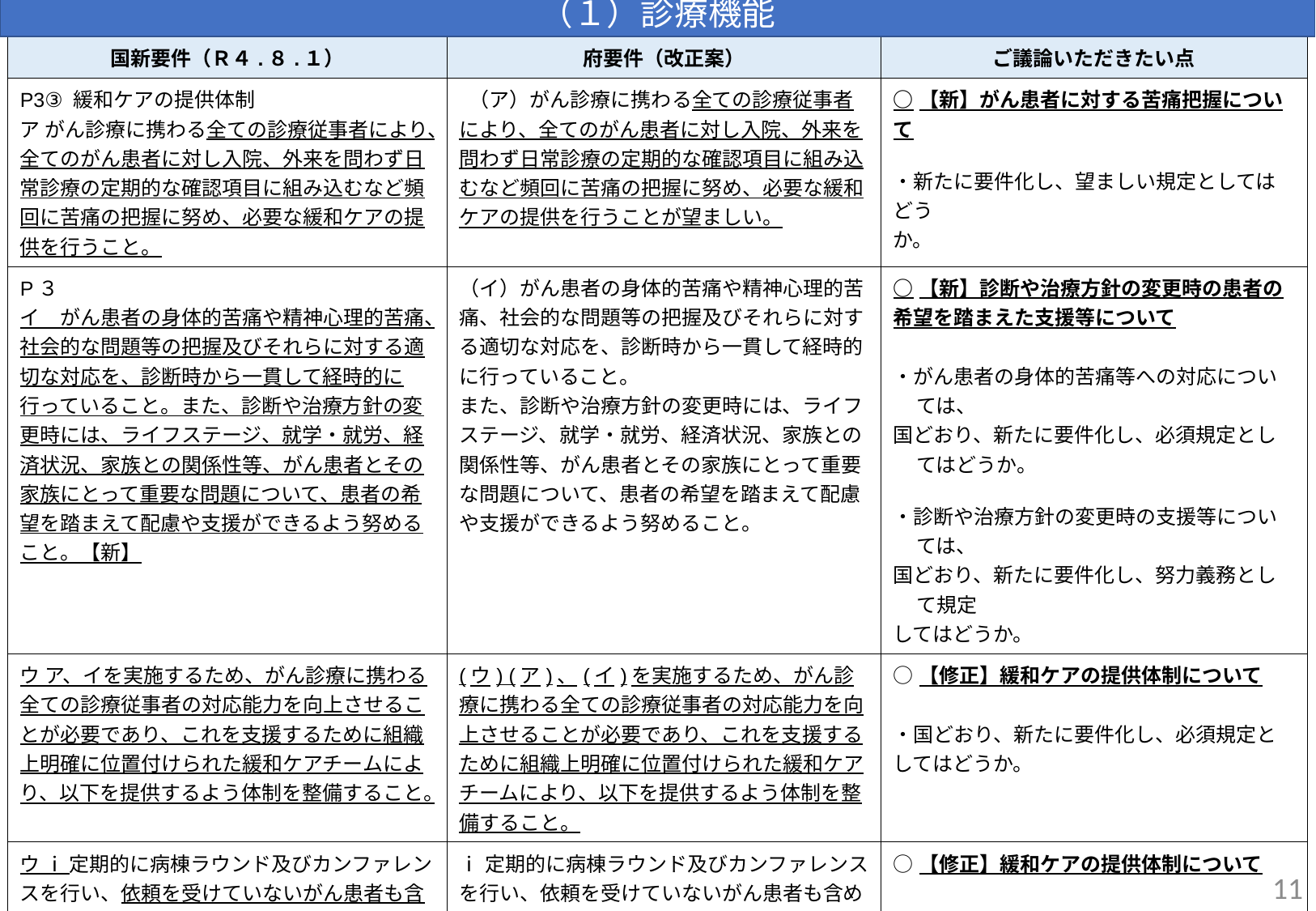

（１）診療機能
| 国新要件（Ｒ４.８.１） | 府要件（改正案） | ご議論いただきたい点 |
| --- | --- | --- |
| P3③ 緩和ケアの提供体制 ア がん診療に携わる全ての診療従事者により、全てのがん患者に対し入院、外来を問わず日常診療の定期的な確認項目に組み込むなど頻回に苦痛の把握に努め、必要な緩和ケアの提供を行うこと。 | （ア）がん診療に携わる全ての診療従事者により、全てのがん患者に対し入院、外来を問わず日常診療の定期的な確認項目に組み込むなど頻回に苦痛の把握に努め、必要な緩和ケアの提供を行うことが望ましい。 | ○【新】がん患者に対する苦痛把握について ・新たに要件化し、望ましい規定としてはどう か。 |
| P３ イ　がん患者の身体的苦痛や精神心理的苦痛、社会的な問題等の把握及びそれらに対する適切な対応を、診断時から一貫して経時的に行っていること。また、診断や治療方針の変更時には、ライフステージ、就学・就労、経済状況、家族との関係性等、がん患者とその家族にとって重要な問題について、患者の希望を踏まえて配慮や支援ができるよう努めること。【新】 | （イ）がん患者の身体的苦痛や精神心理的苦痛、社会的な問題等の把握及びそれらに対する適切な対応を、診断時から一貫して経時的に行っていること。 また、診断や治療方針の変更時には、ライフステージ、就学・就労、経済状況、家族との関係性等、がん患者とその家族にとって重要な問題について、患者の希望を踏まえて配慮や支援ができるよう努めること。 | ○【新】診断や治療方針の変更時の患者の希望を踏まえた支援等について 　 ・がん患者の身体的苦痛等への対応については、 国どおり、新たに要件化し、必須規定としてはどうか。 ・診断や治療方針の変更時の支援等については、 国どおり、新たに要件化し、努力義務として規定 してはどうか。 |
| ウ ア、イを実施するため、がん診療に携わる全ての診療従事者の対応能力を向上させることが必要であり、これを支援するために組織上明確に位置付けられた緩和ケアチームにより、以下を提供するよう体制を整備すること。 | (ウ) (ア)、(イ)を実施するため、がん診療に携わる全ての診療従事者の対応能力を向上させることが必要であり、これを支援するために組織上明確に位置付けられた緩和ケアチームにより、以下を提供するよう体制を整備すること。 | ○【修正】緩和ケアの提供体制について 　 ・国どおり、新たに要件化し、必須規定としてはどうか。 |
| ウ ⅰ 定期的に病棟ラウンド及びカンファレンスを行い、依頼を受けていないがん患者も含めて苦痛の把握に努めるとともに、適切な症状緩和について協議し、必要に応じて主体的に助言や指導等を行っていること。【修正】 ⅱ （２）の②のウに規定する看護師は、苦痛の把握の支援や専門的緩和ケアの提供に関する調整等、外来・病棟の看護業務を支援・強化すること。また、主治医及び看護師、公認心理師等と協働し、適切な支援を実施すること。 | ⅰ定期的に病棟ラウンド及びカンファレンスを行い、依頼を受けていないがん患者も含めて苦痛の把握に努めるとともに、適切な症状緩和について協議し、必要に応じて主体的に助言や指導等を行っていること。 ⅱ（２）のイの（ウ）に規定する看護師は、苦痛の把握の支援や専門的緩和ケアの提供に関する調整等、外来・病棟の看護業務を支援・強化すること。また、主治医及び看護師、公認心理師等と協働し、適切な支援を実施すること。 | ○【修正】緩和ケアの提供体制について 　 ・国どおり、新たに要件化し、必須規定としてはどうか。 |
11